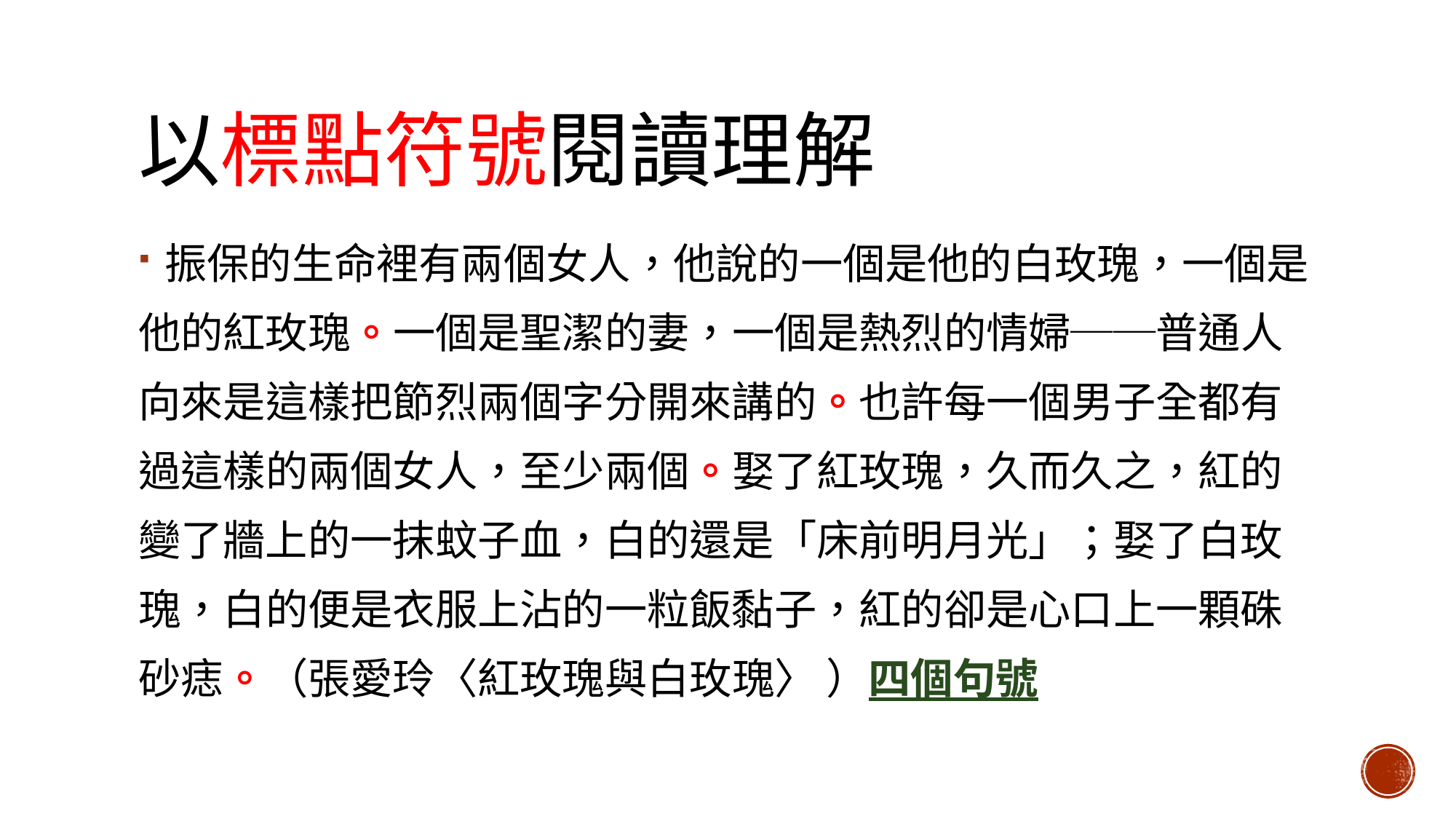

# 以標點符號閱讀理解
 振保的生命裡有兩個女人，他說的一個是他的白玫瑰，一個是他的紅玫瑰。一個是聖潔的妻，一個是熱烈的情婦──普通人向來是這樣把節烈兩個字分開來講的。也許每一個男子全都有過這樣的兩個女人，至少兩個。娶了紅玫瑰，久而久之，紅的變了牆上的一抹蚊子血，白的還是「床前明月光」；娶了白玫瑰，白的便是衣服上沾的一粒飯黏子，紅的卻是心口上一顆硃砂痣。（張愛玲〈紅玫瑰與白玫瑰〉 ）四個句號